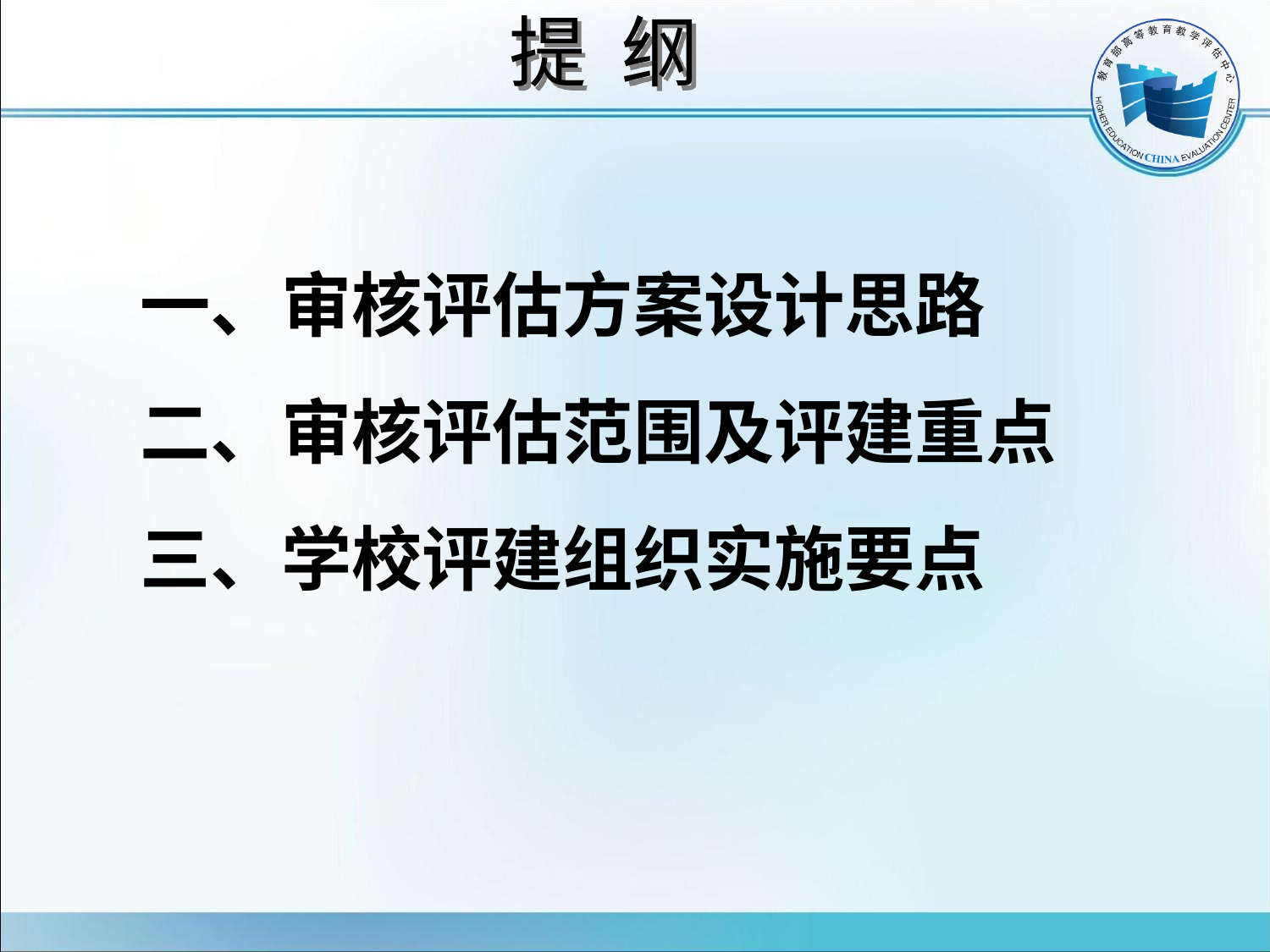

# 提  纲
一、审核评估方案设计思路
二、审核评估范围及评建重点
三、学校评建组织实施要点
3